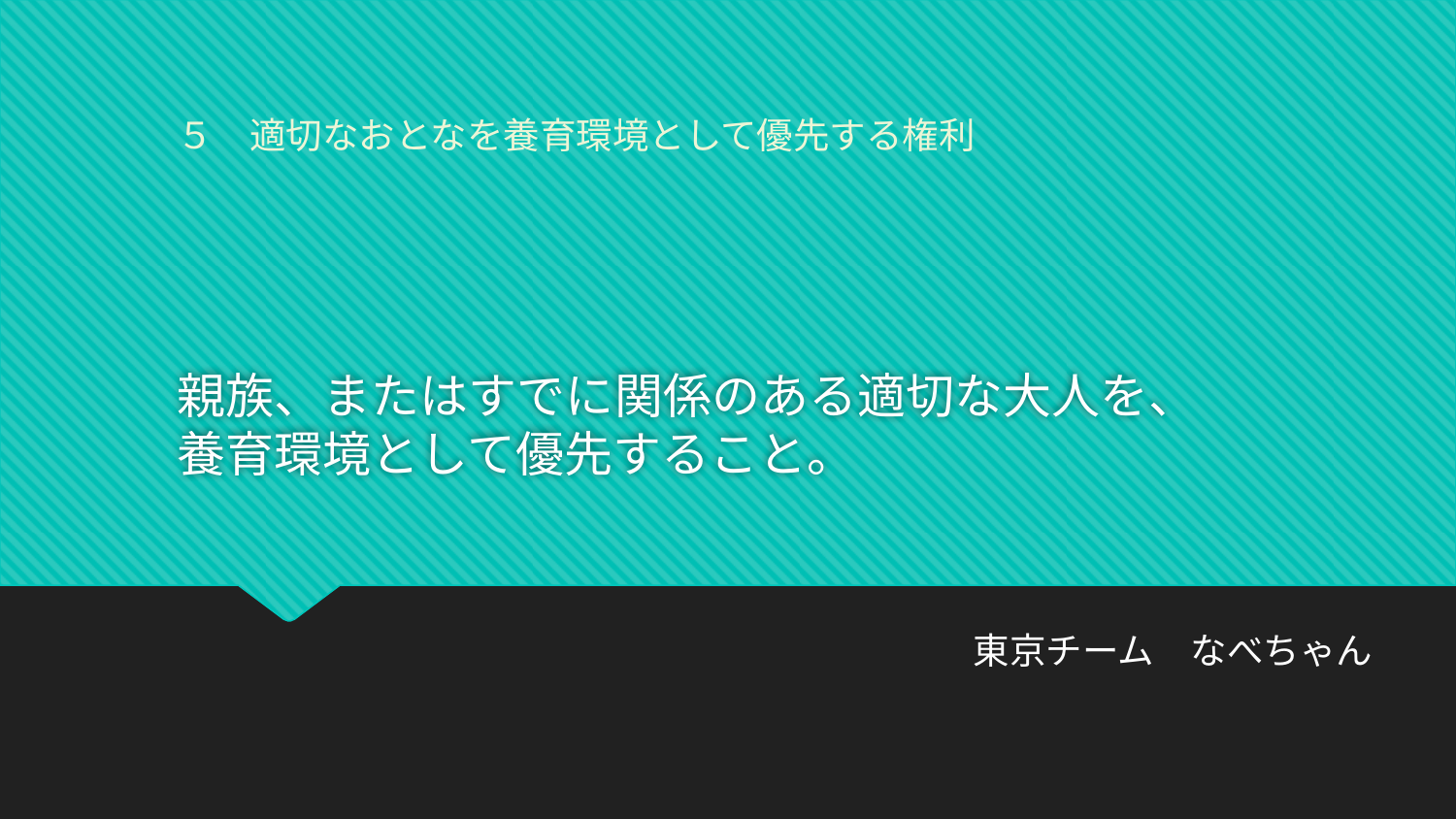

５　適切なおとなを養育環境として優先する権利
# 親族、またはすでに関係のある適切な大人を、養育環境として優先すること。
東京チーム　なべちゃん